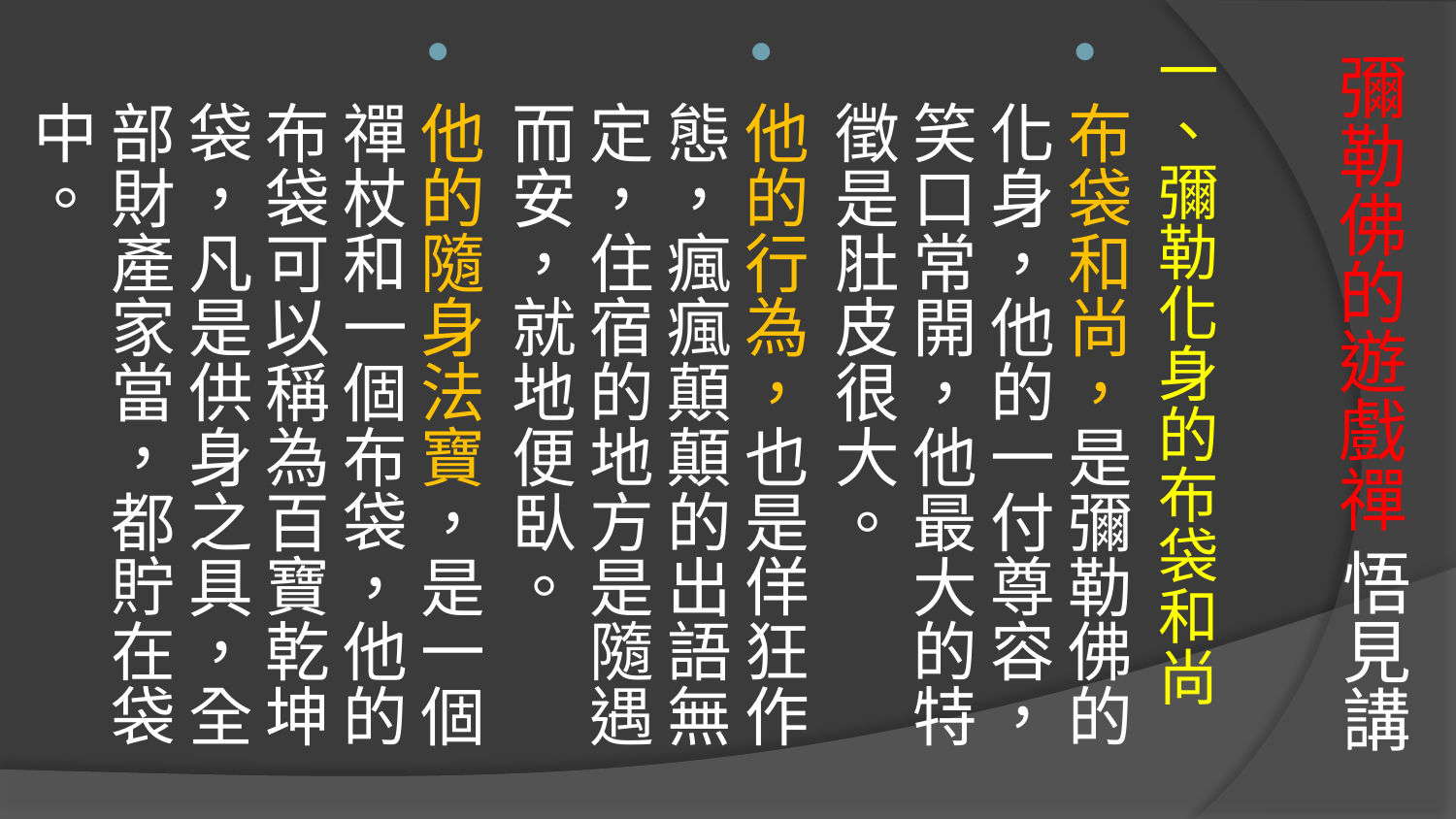

一、彌勒化身的布袋和尚
布袋和尚，是彌勒佛的化身，他的一付尊容，笑口常開，他最大的特徵是肚皮很大。
他的行為，也是佯狂作態，瘋瘋顛顛的出語無定，住宿的地方是隨遇而安，就地便臥。
他的隨身法寶，是一個禪杖和一個布袋，他的布袋可以稱為百寶乾坤袋，凡是供身之具，全部財產家當，都貯在袋中。
# 彌勒佛的遊戲禪 悟見講